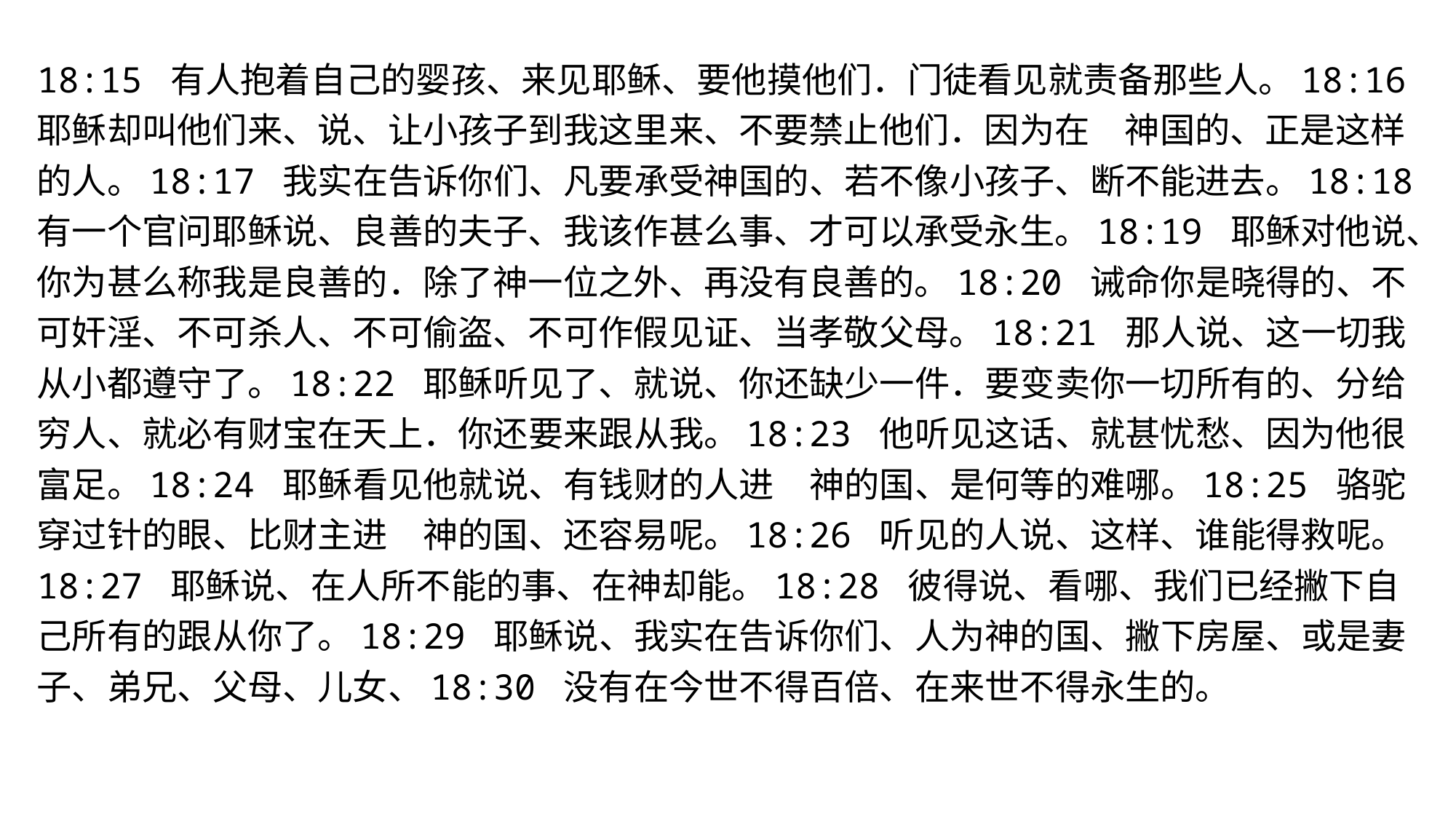

#
18:15 有人抱着自己的婴孩、来见耶稣、要他摸他们．门徒看见就责备那些人。18:16 耶稣却叫他们来、说、让小孩子到我这里来、不要禁止他们．因为在　神国的、正是这样的人。18:17 我实在告诉你们、凡要承受神国的、若不像小孩子、断不能进去。18:18 有一个官问耶稣说、良善的夫子、我该作甚么事、才可以承受永生。18:19 耶稣对他说、你为甚么称我是良善的．除了神一位之外、再没有良善的。18:20 诫命你是晓得的、不可奸淫、不可杀人、不可偷盗、不可作假见证、当孝敬父母。18:21 那人说、这一切我从小都遵守了。18:22 耶稣听见了、就说、你还缺少一件．要变卖你一切所有的、分给穷人、就必有财宝在天上．你还要来跟从我。18:23 他听见这话、就甚忧愁、因为他很富足。18:24 耶稣看见他就说、有钱财的人进　神的国、是何等的难哪。18:25 骆驼穿过针的眼、比财主进　神的国、还容易呢。18:26 听见的人说、这样、谁能得救呢。18:27 耶稣说、在人所不能的事、在神却能。18:28 彼得说、看哪、我们已经撇下自己所有的跟从你了。18:29 耶稣说、我实在告诉你们、人为神的国、撇下房屋、或是妻子、弟兄、父母、儿女、18:30 没有在今世不得百倍、在来世不得永生的。